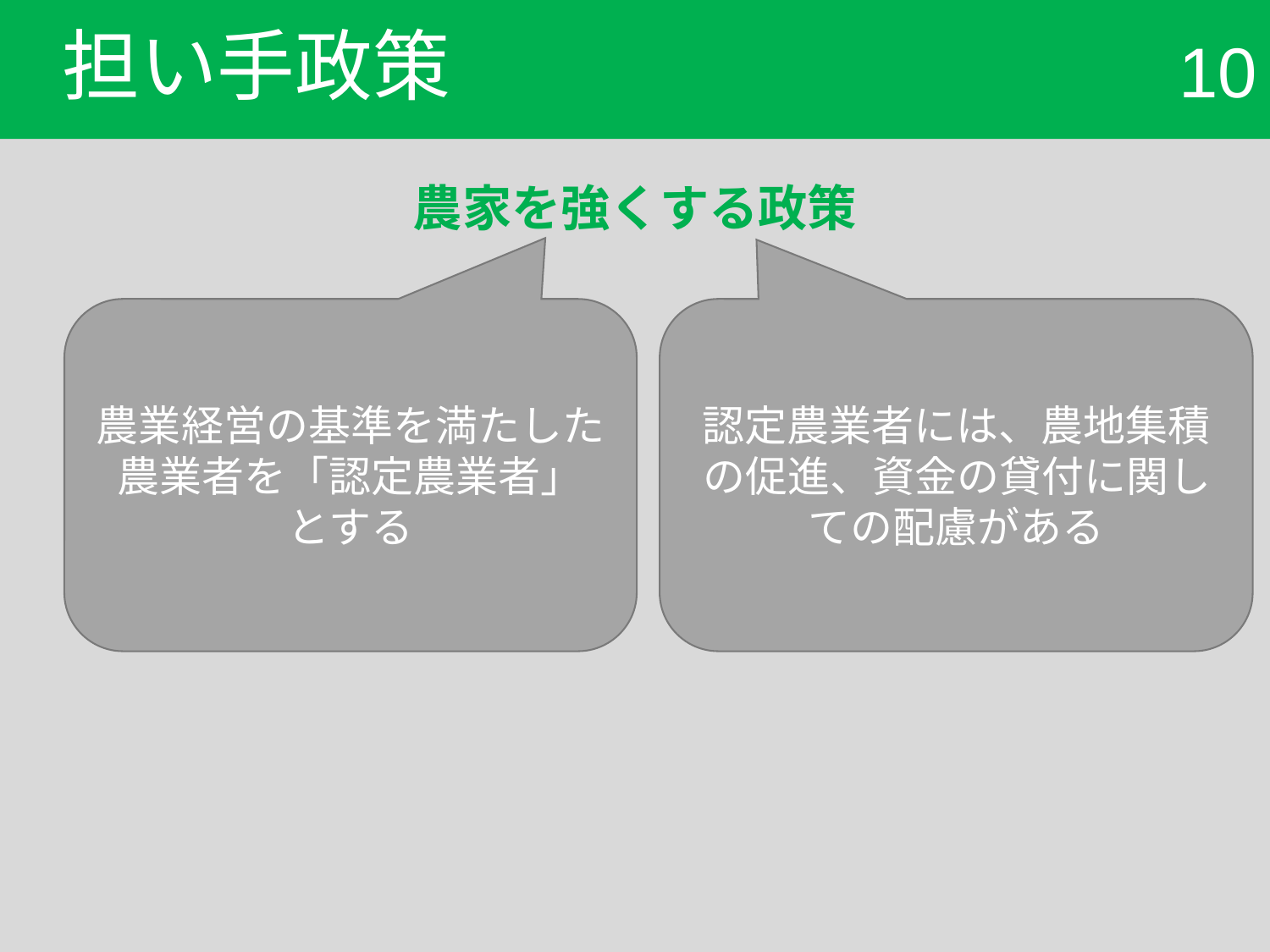

# 担い手政策
10
農家を強くする政策

農業経営の基準を満たした
農業者を「認定農業者」
とする
認定農業者には、農地集積の促進、資金の貸付に関しての配慮がある